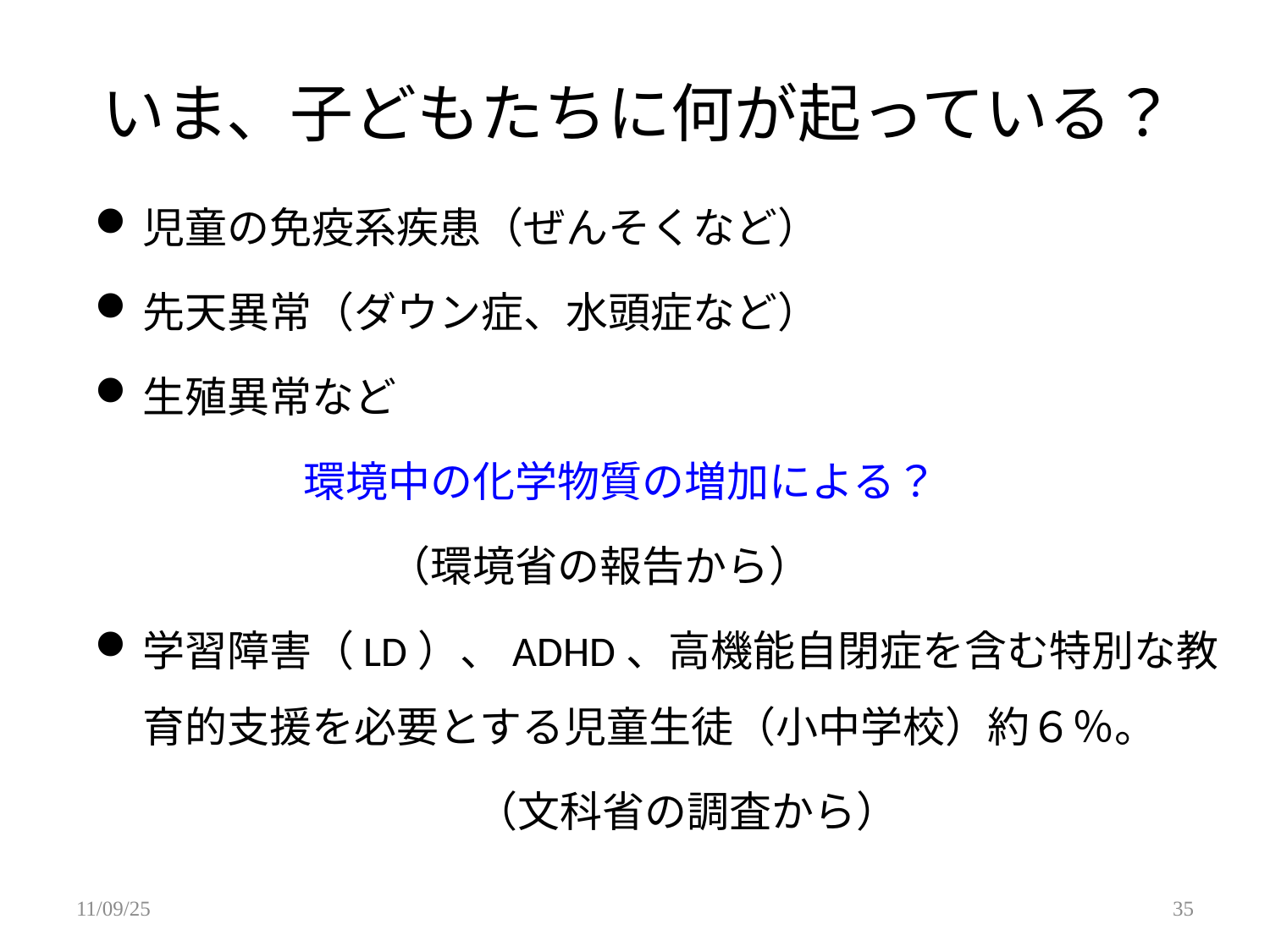

# いま、子どもたちに何が起っている？
児童の免疫系疾患（ぜんそくなど）
先天異常（ダウン症、水頭症など）
生殖異常など
		　環境中の化学物質の増加による？
			（環境省の報告から）
学習障害（LD）、ADHD、高機能自閉症を含む特別な教育的支援を必要とする児童生徒（小中学校）約６％。
			（文科省の調査から）
11/09/25
35